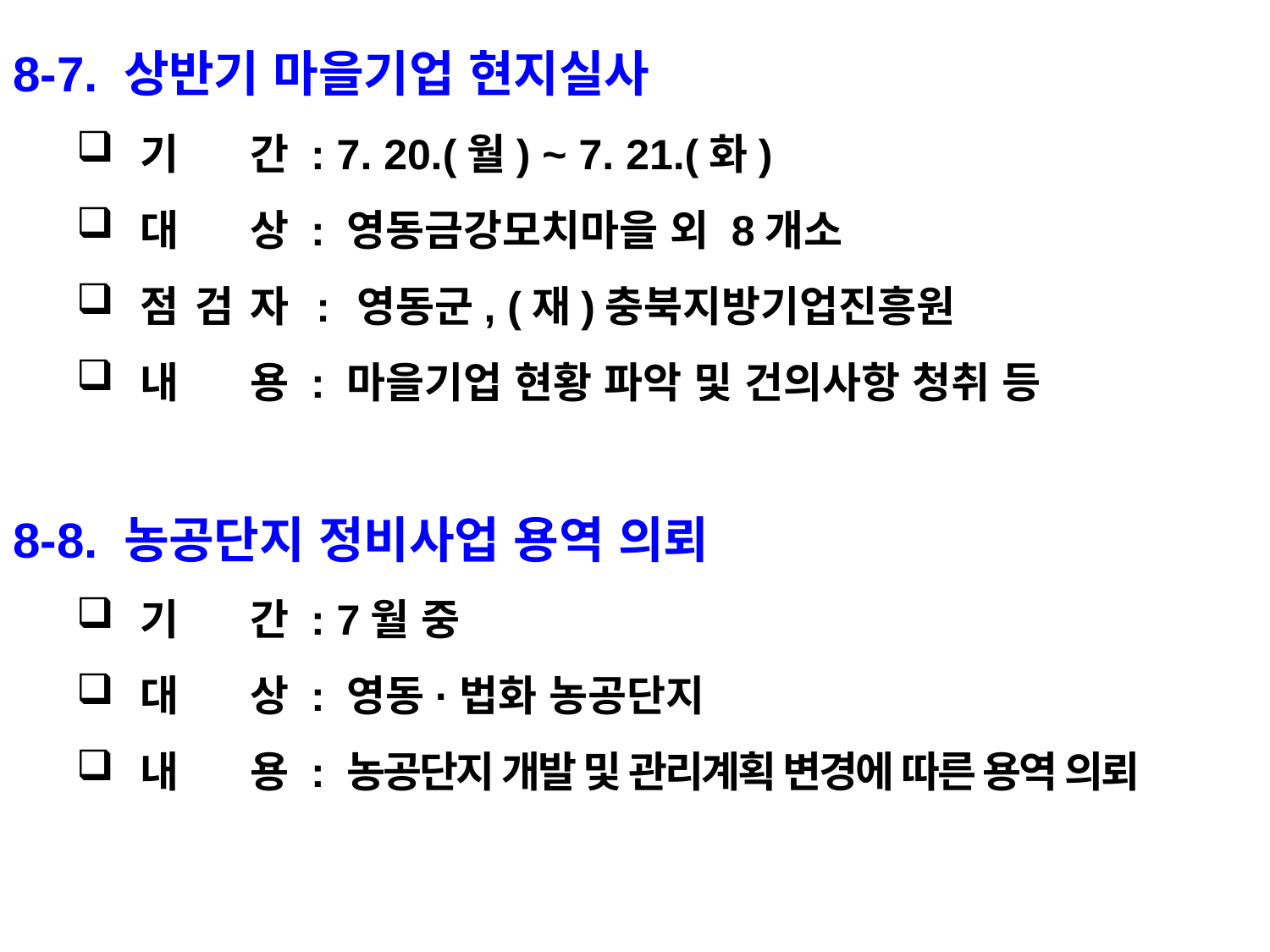

8-7. 상반기 마을기업 현지실사
기      간 : 7. 20.(월) ~ 7. 21.(화)
대      상 : 영동금강모치마을 외 8개소
점 검 자 : 영동군, (재)충북지방기업진흥원
내      용 : 마을기업 현황 파악 및 건의사항 청취 등

8-8. 농공단지 정비사업 용역 의뢰
기      간 : 7월 중
대      상 : 영동·법화 농공단지
내      용 : 농공단지 개발 및 관리계획 변경에 따른 용역 의뢰